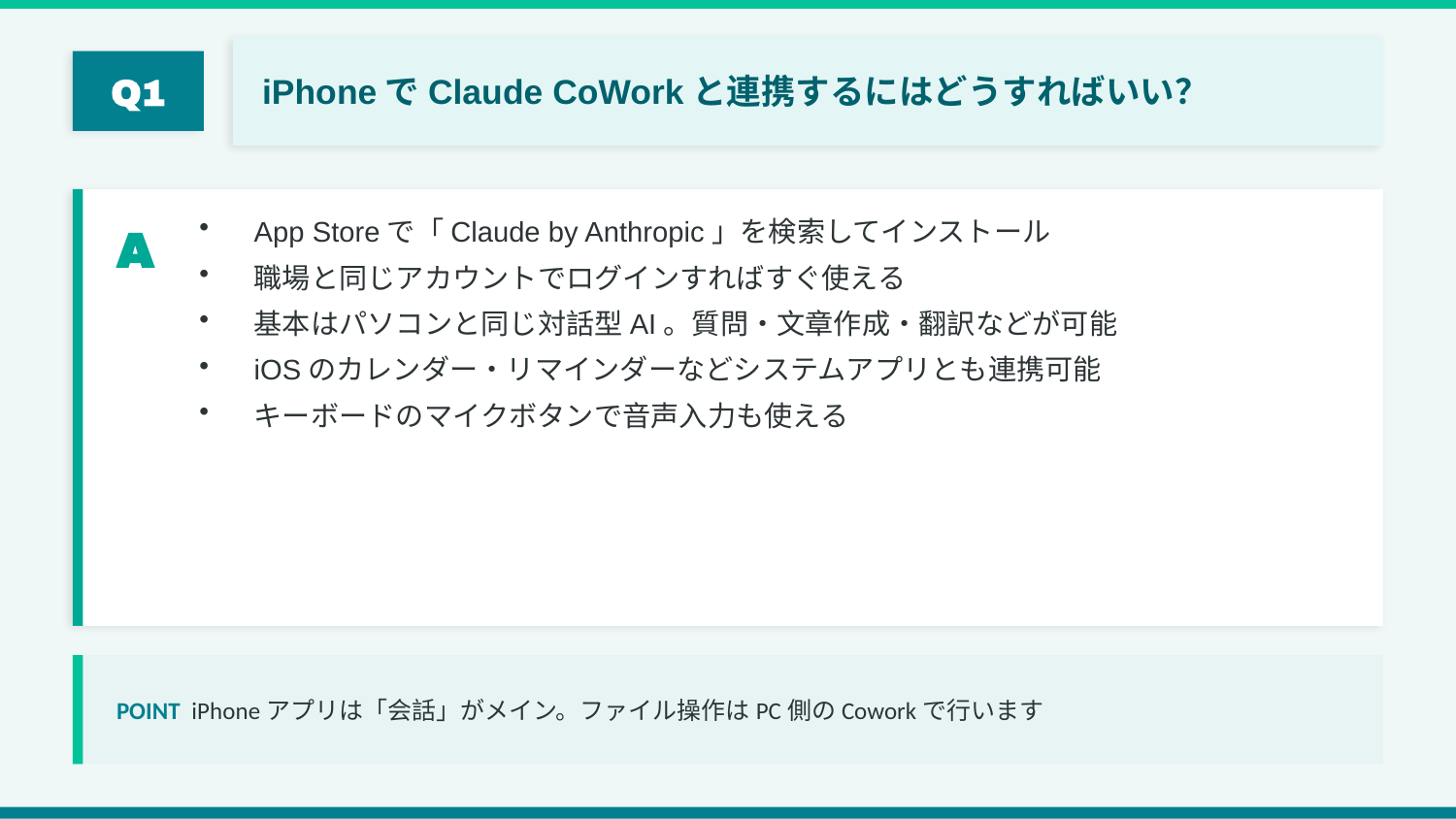

iPhoneでClaude CoWorkと連携するにはどうすればいい？

Q1

App Storeで「Claude by Anthropic」を検索してインストール
職場と同じアカウントでログインすればすぐ使える
基本はパソコンと同じ対話型AI。質問・文章作成・翻訳などが可能
iOSのカレンダー・リマインダーなどシステムアプリとも連携可能
キーボードのマイクボタンで音声入力も使える
A

POINT  iPhoneアプリは「会話」がメイン。ファイル操作はPC側のCoworkで行います